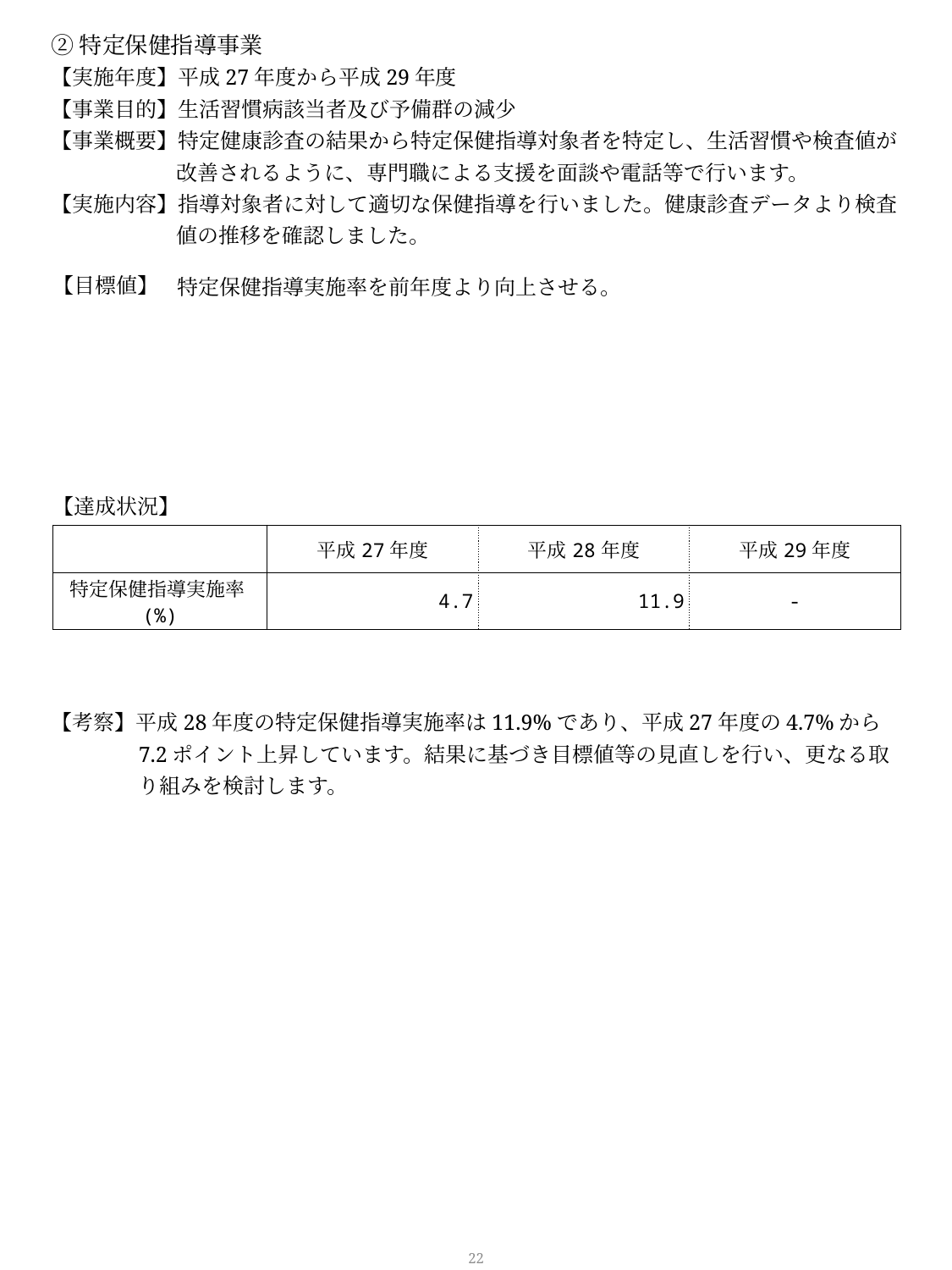

②特定保健指導事業
【実施年度】平成27年度から平成29年度
【事業目的】生活習慣病該当者及び予備群の減少
【事業概要】特定健康診査の結果から特定保健指導対象者を特定し、生活習慣や検査値が改善されるように、専門職による支援を面談や電話等で行います。
【実施内容】指導対象者に対して適切な保健指導を行いました。健康診査データより検査値の推移を確認しました。
　特定保健指導実施率を前年度より向上させる。
【目標値】
【達成状況】
|  | 平成27年度 | 平成28年度 | 平成29年度 |
| --- | --- | --- | --- |
| 特定保健指導実施率(%) | 4.7 | 11.9 | - |
【考察】平成28年度の特定保健指導実施率は11.9%であり、平成27年度の4.7%から7.2ポイント上昇しています。結果に基づき目標値等の見直しを行い、更なる取り組みを検討します。
22